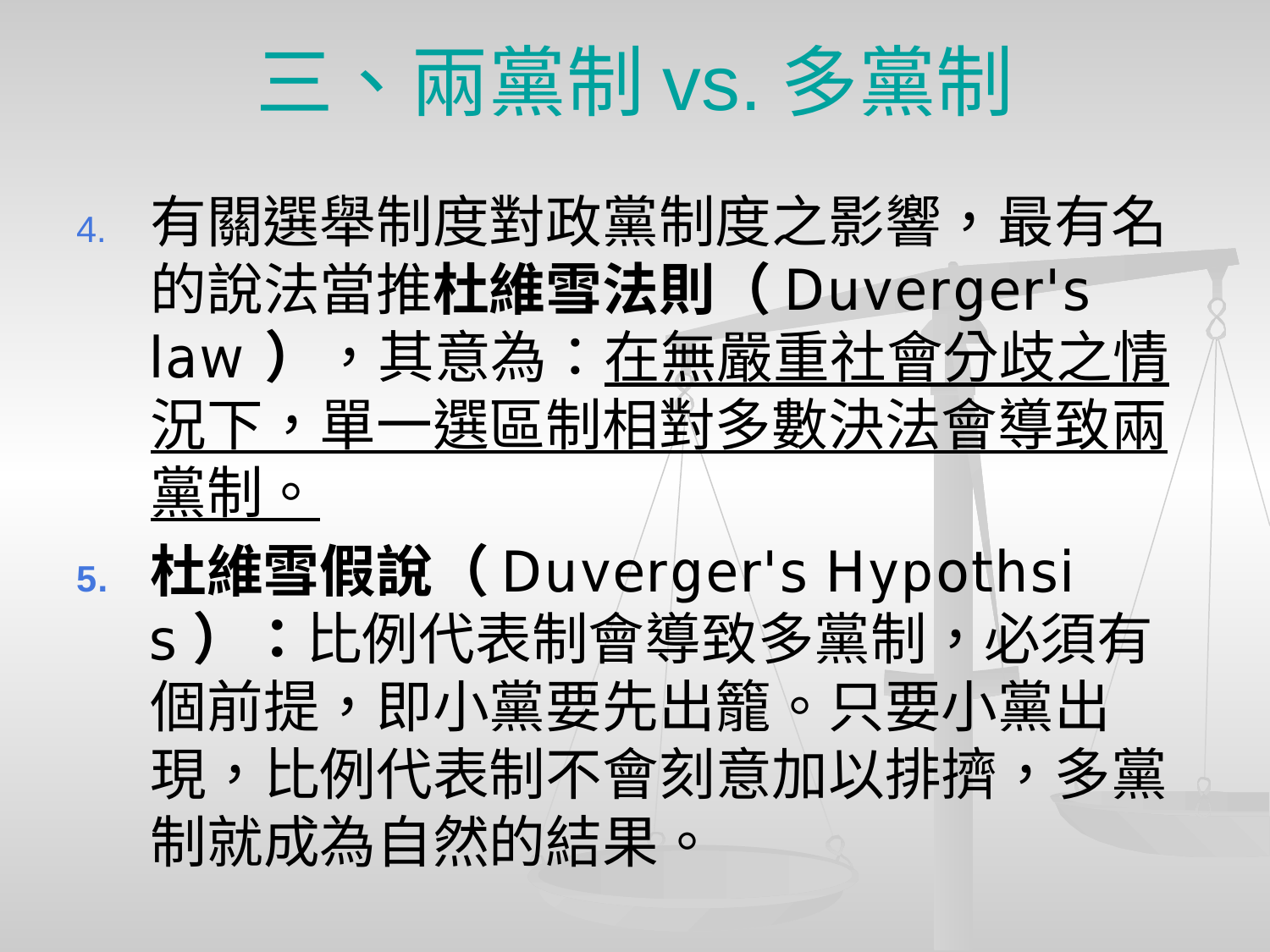

# 三、兩黨制vs.多黨制
有關選舉制度對政黨制度之影響，最有名的說法當推杜維雪法則（Duverger's law），其意為：在無嚴重社會分歧之情況下，單一選區制相對多數決法會導致兩黨制。
杜維雪假說（Duverger's Hypothsis）：比例代表制會導致多黨制，必須有個前提，即小黨要先出籠。只要小黨出現，比例代表制不會刻意加以排擠，多黨制就成為自然的結果。